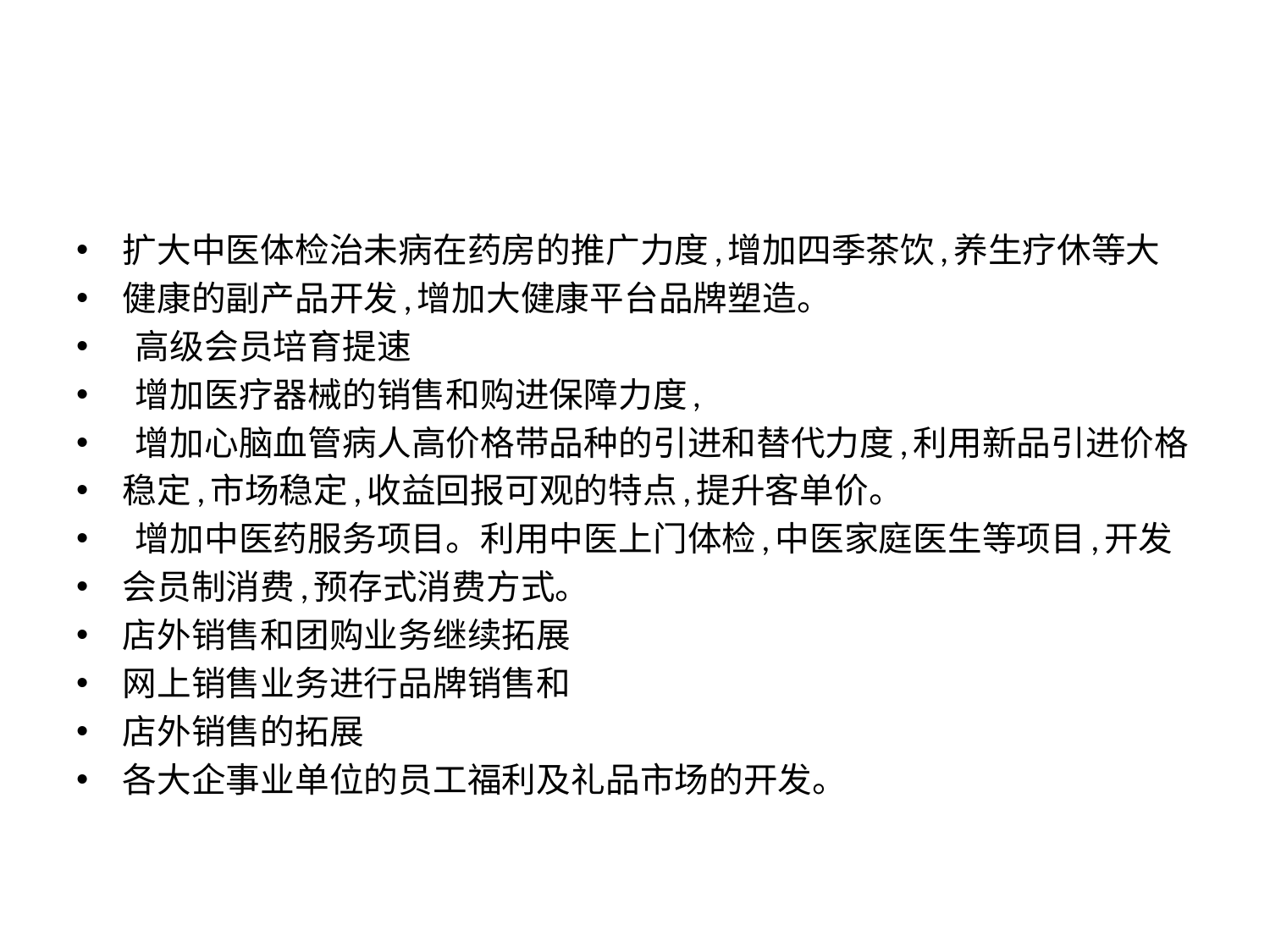

#
扩大中医体检治未病在药房的推广力度,增加四季茶饮,养生疗休等大
健康的副产品开发,增加大健康平台品牌塑造。
 高级会员培育提速
 增加医疗器械的销售和购进保障力度,
 增加心脑血管病人高价格带品种的引进和替代力度,利用新品引进价格
稳定,市场稳定,收益回报可观的特点,提升客单价。
 增加中医药服务项目。利用中医上门体检,中医家庭医生等项目,开发
会员制消费,预存式消费方式。
店外销售和团购业务继续拓展
网上销售业务进行品牌销售和
店外销售的拓展
各大企事业单位的员工福利及礼品市场的开发。